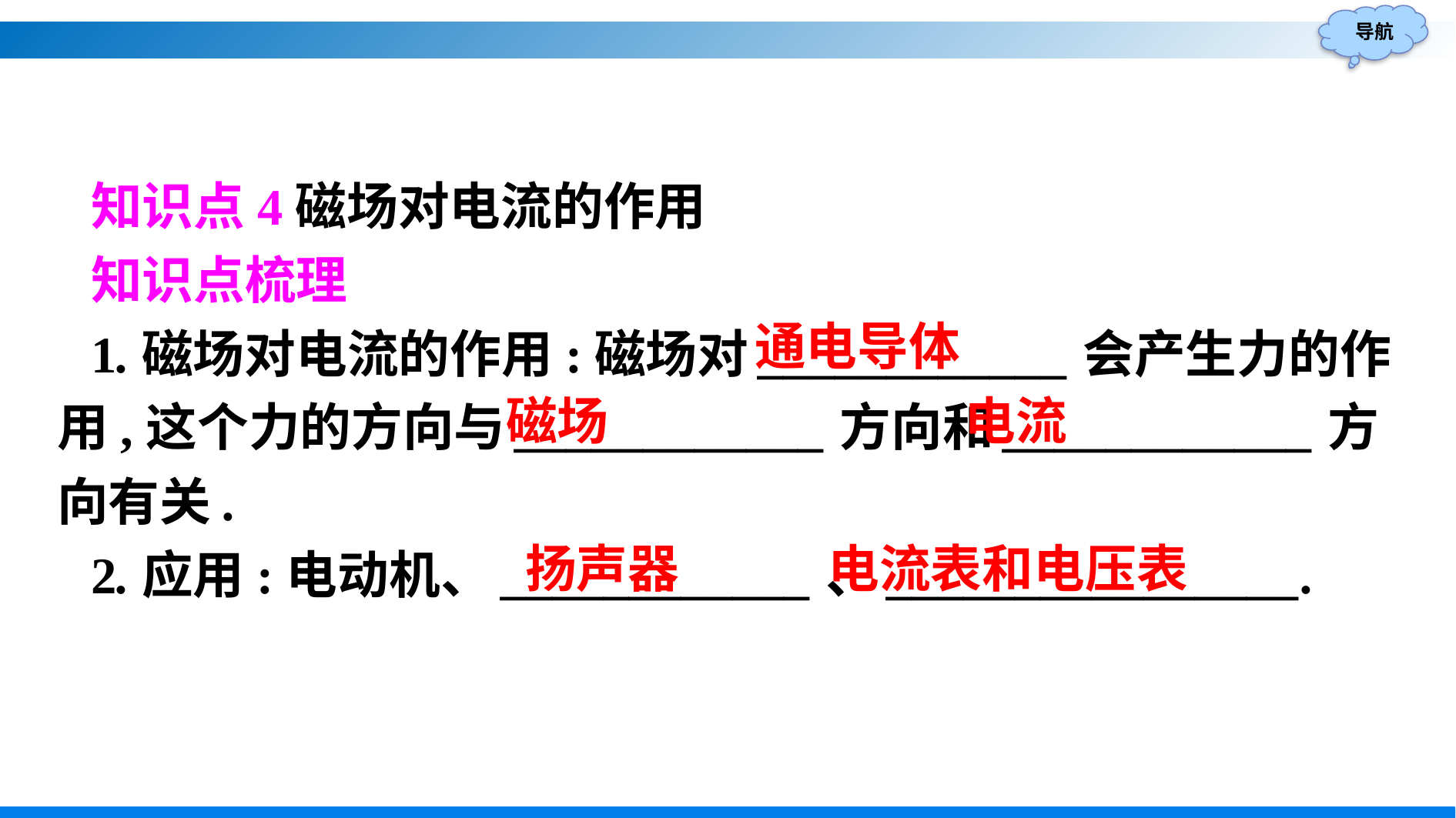

知识点4磁场对电流的作用
知识点梳理
1.磁场对电流的作用:磁场对____________会产生力的作用,这个力的方向与____________方向和____________方向有关.
2.应用:电动机、____________、________________.
通电导体
磁场
电流
电流表和电压表
扬声器